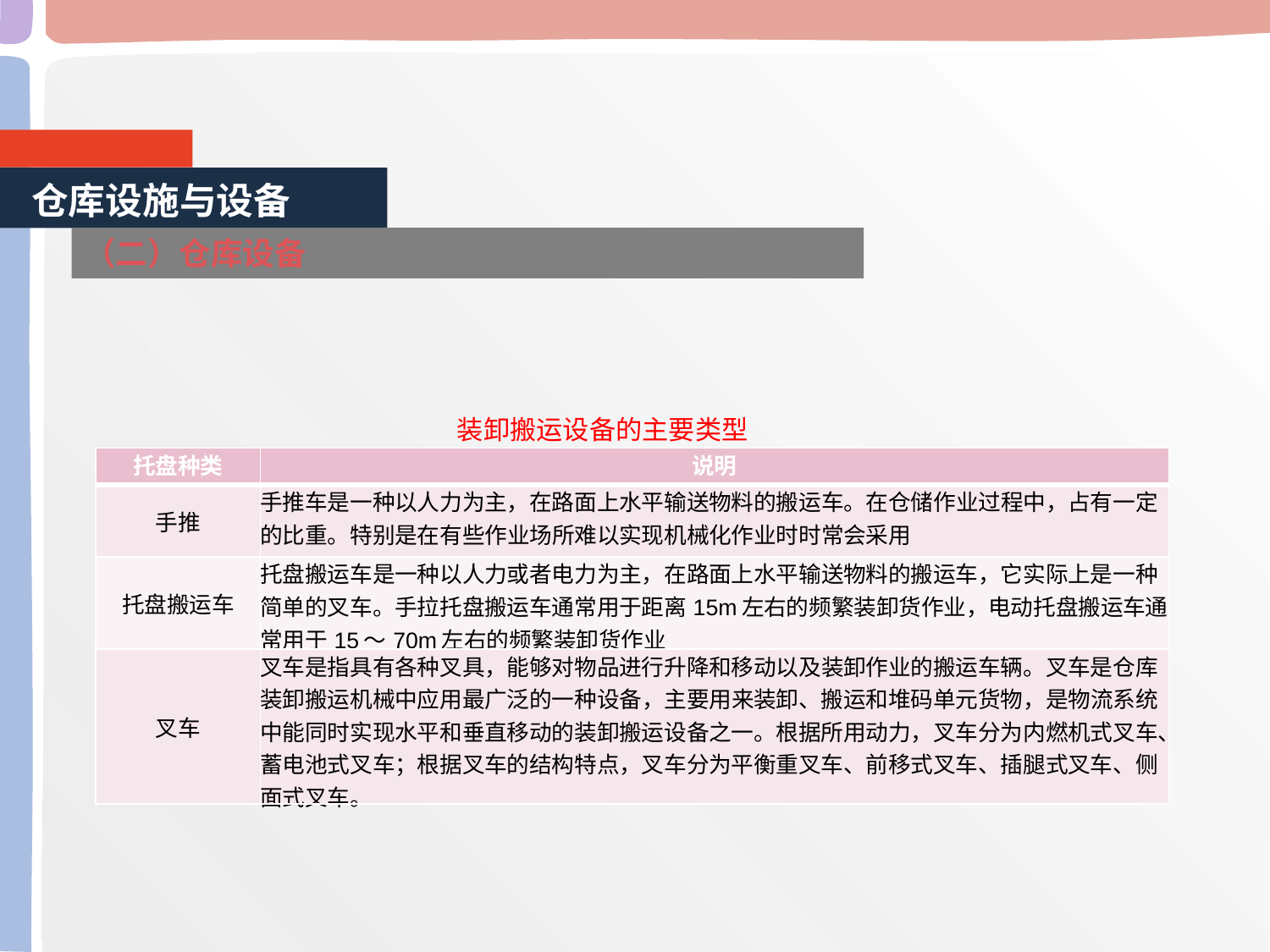

仓库设施与设备
（二）仓库设备
  装卸搬运设备的主要类型
| 托盘种类 | 说明 |
| --- | --- |
| 手推 | 手推车是一种以人力为主，在路面上水平输送物料的搬运车。在仓储作业过程中，占有一定的比重。特别是在有些作业场所难以实现机械化作业时时常会采用 |
| 托盘搬运车 | 托盘搬运车是一种以人力或者电力为主，在路面上水平输送物料的搬运车，它实际上是一种简单的叉车。手拉托盘搬运车通常用于距离15m左右的频繁装卸货作业，电动托盘搬运车通常用于15～70m左右的频繁装卸货作业 |
| 叉车 | 叉车是指具有各种叉具，能够对物品进行升降和移动以及装卸作业的搬运车辆。叉车是仓库装卸搬运机械中应用最广泛的一种设备，主要用来装卸、搬运和堆码单元货物，是物流系统中能同时实现水平和垂直移动的装卸搬运设备之一。根据所用动力，叉车分为内燃机式叉车、蓄电池式叉车；根据叉车的结构特点，叉车分为平衡重叉车、前移式叉车、插腿式叉车、侧面式叉车。 |